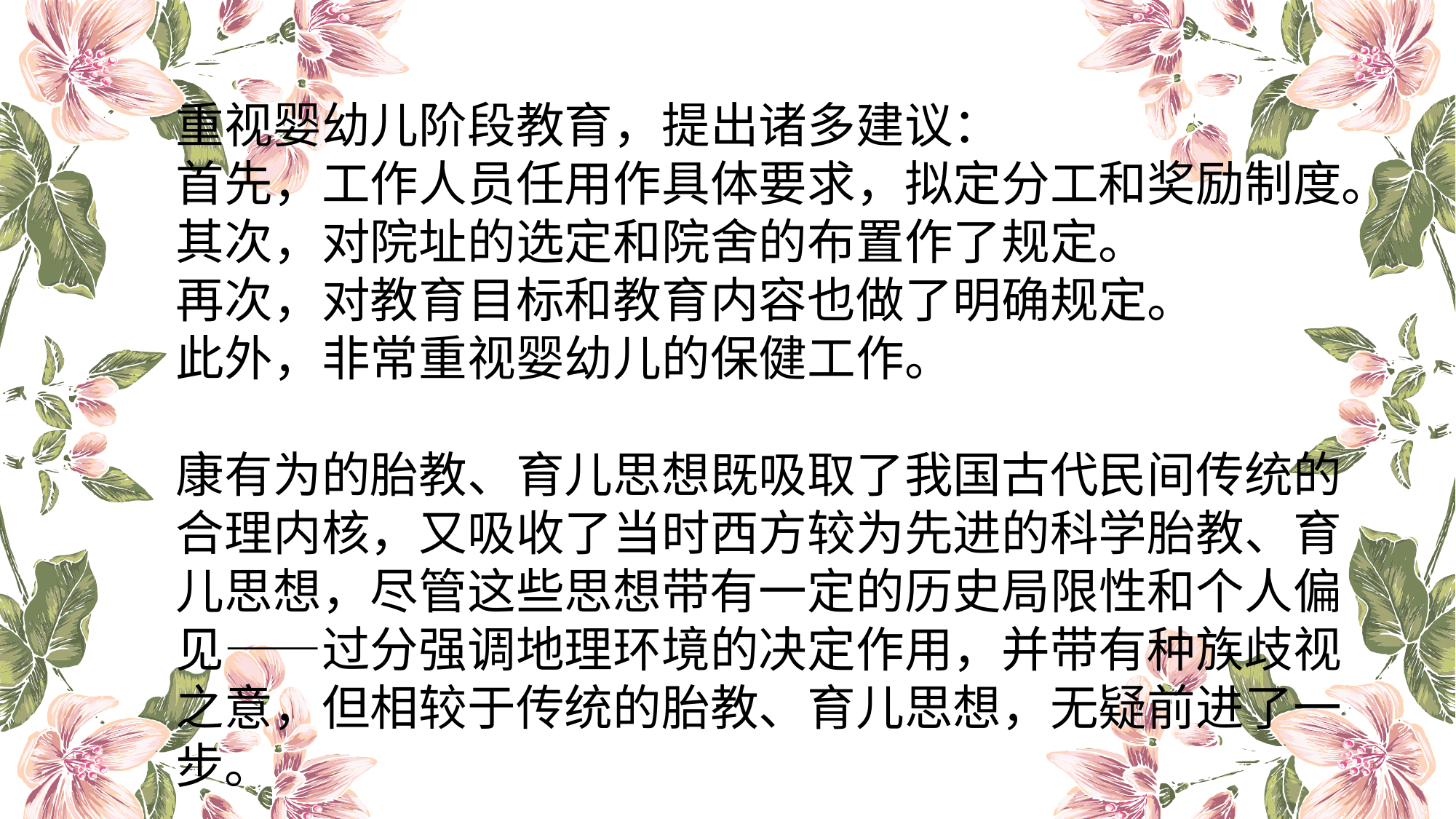

重视婴幼儿阶段教育，提出诸多建议：
首先，工作人员任用作具体要求，拟定分工和奖励制度。
其次，对院址的选定和院舍的布置作了规定。
再次，对教育目标和教育内容也做了明确规定。
此外，非常重视婴幼儿的保健工作。

康有为的胎教、育儿思想既吸取了我国古代民间传统的合理内核，又吸收了当时西方较为先进的科学胎教、育儿思想，尽管这些思想带有一定的历史局限性和个人偏见——过分强调地理环境的决定作用，并带有种族歧视之意，但相较于传统的胎教、育儿思想，无疑前进了一步。